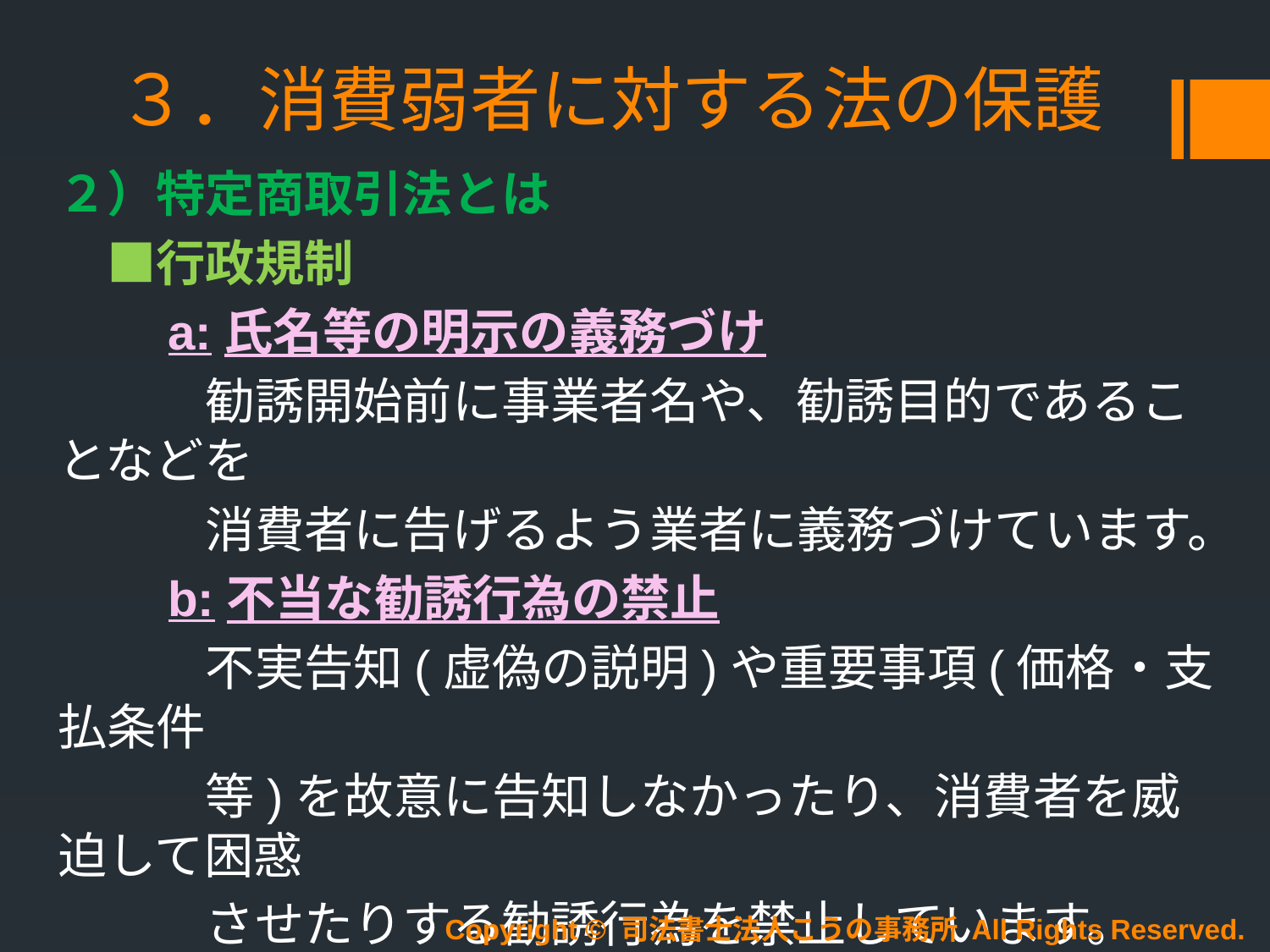

# ３．消費弱者に対する法の保護
２）特定商取引法とは
　■行政規制
　　a:氏名等の明示の義務づけ
　　　勧誘開始前に事業者名や、勧誘目的であることなどを
　　　消費者に告げるよう業者に義務づけています。
　　b:不当な勧誘行為の禁止
　　　不実告知(虚偽の説明)や重要事項(価格・支払条件
　　　等)を故意に告知しなかったり、消費者を威迫して困惑
　　　させたりする勧誘行為を禁止しています。

Copyright © 司法書士法人こうの事務所 All Rights Reserved.